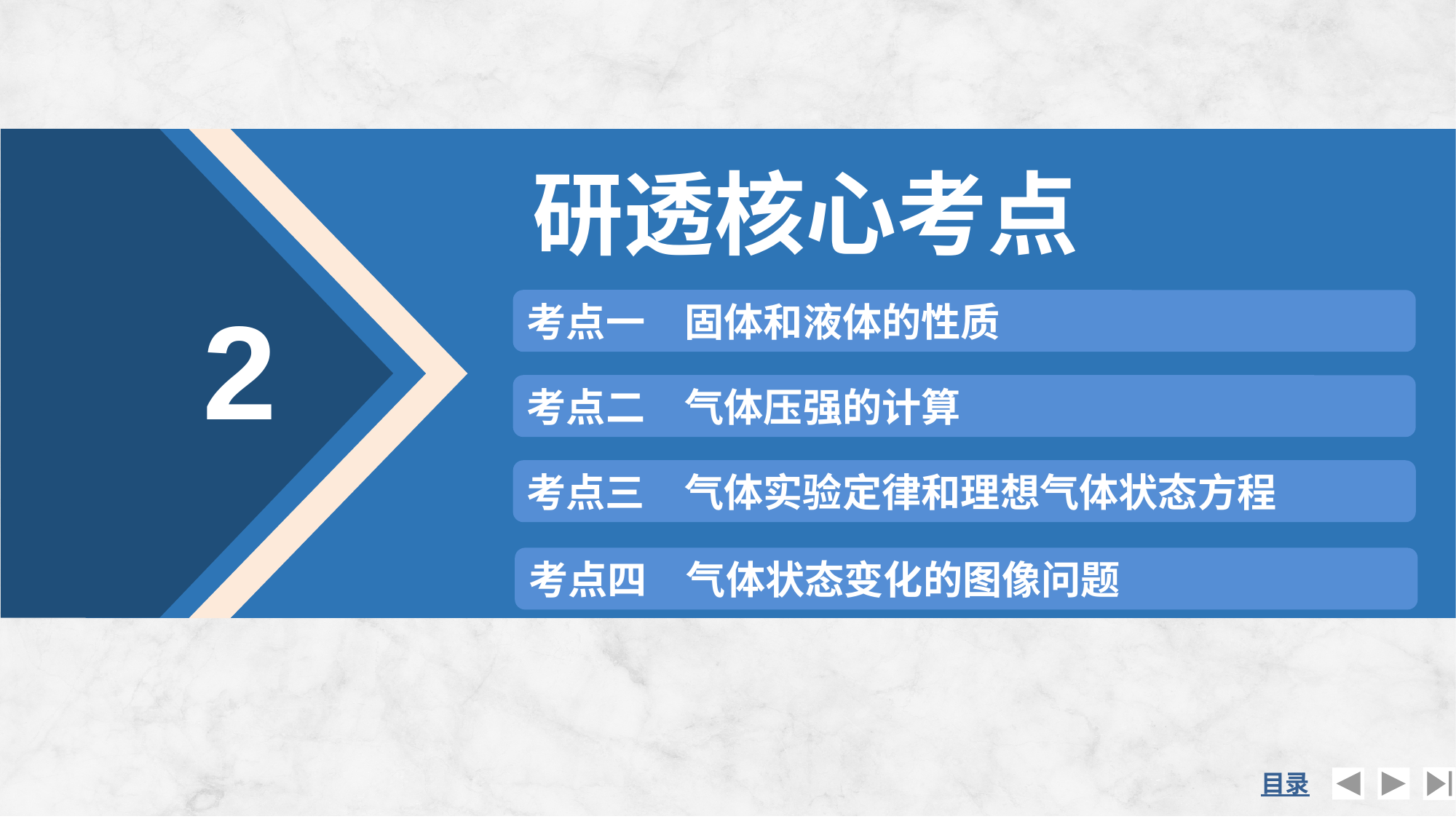

研透核心考点
2
考点一　固体和液体的性质
考点二　气体压强的计算
考点三　气体实验定律和理想气体状态方程
考点四　气体状态变化的图像问题